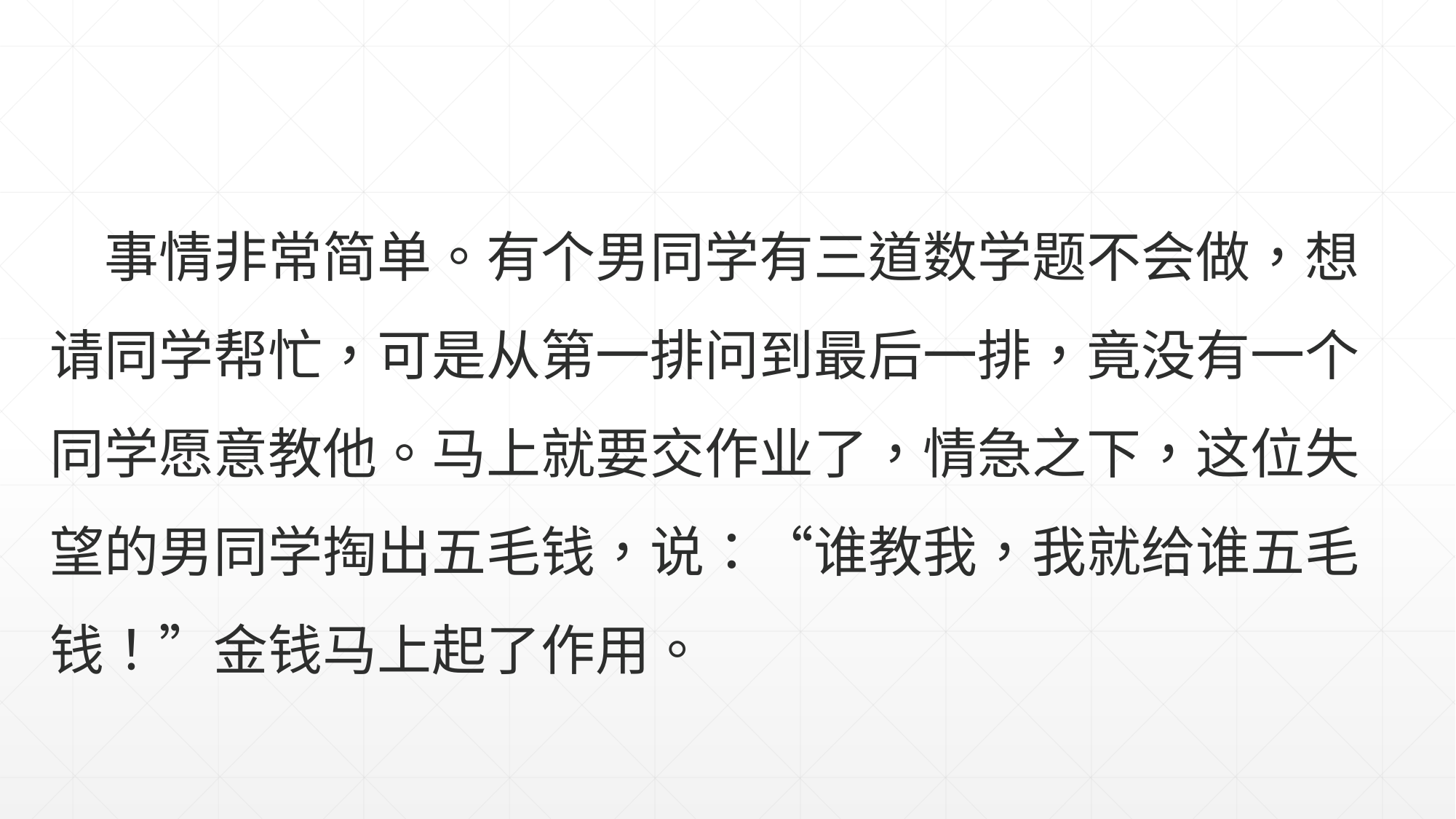

事情非常简单。有个男同学有三道数学题不会做，想请同学帮忙，可是从第一排问到最后一排，竟没有一个同学愿意教他。马上就要交作业了，情急之下，这位失望的男同学掏出五毛钱，说：“谁教我，我就给谁五毛钱！”金钱马上起了作用。